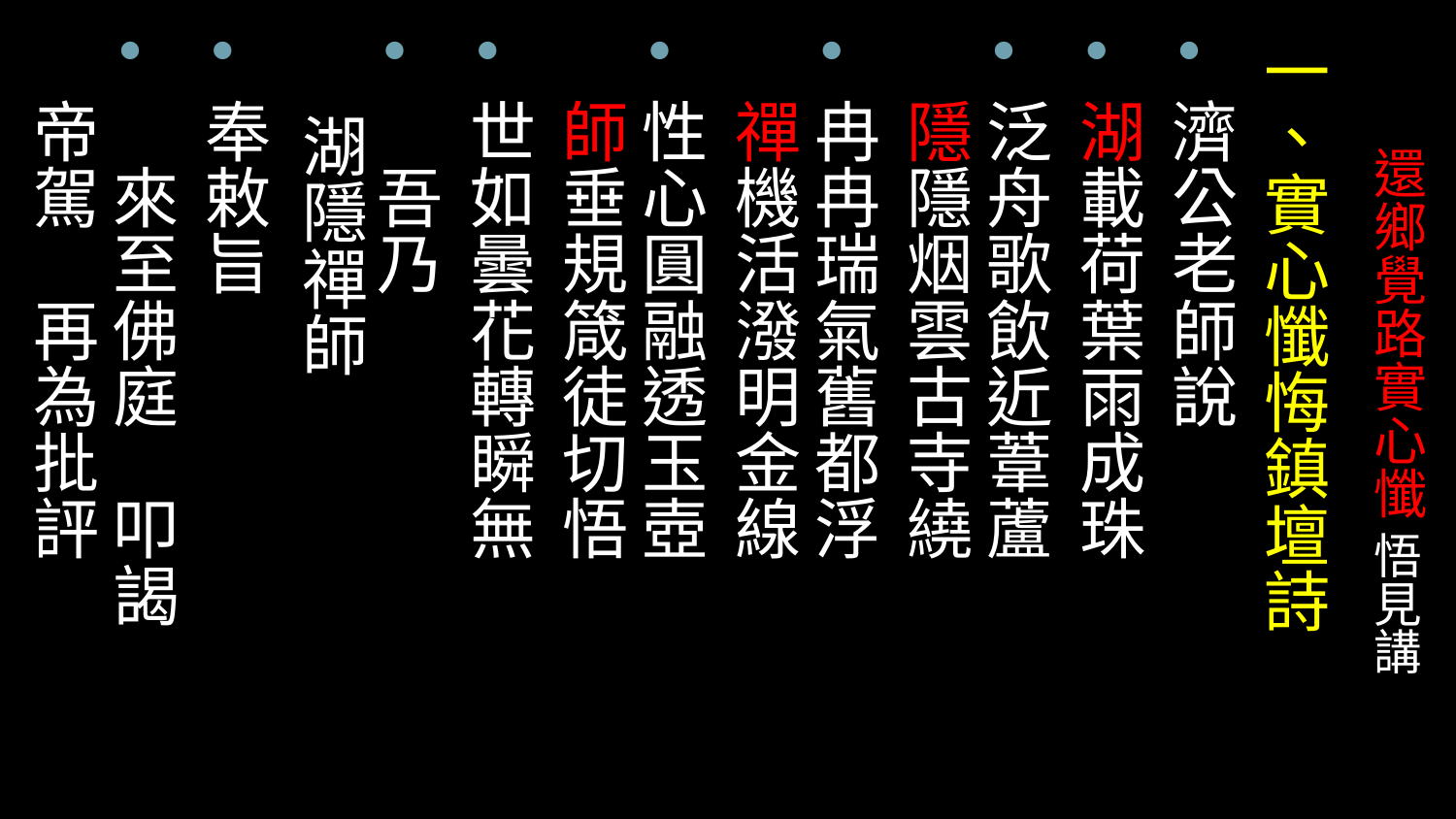

一、實心懺悔鎮壇詩
濟公老師說
湖載荷葉雨成珠
泛舟歌飲近葦蘆
隱隱烟雲古寺繞
冉冉瑞氣舊都浮
禪機活潑明金線
性心圓融透玉壺
師垂規箴徒切悟
世如曇花轉瞬無
　吾乃
 湖隱禪師
奉敕旨
　來至佛庭　叩謁
帝駕　再為批評
# 還鄉覺路實心懺 悟見講